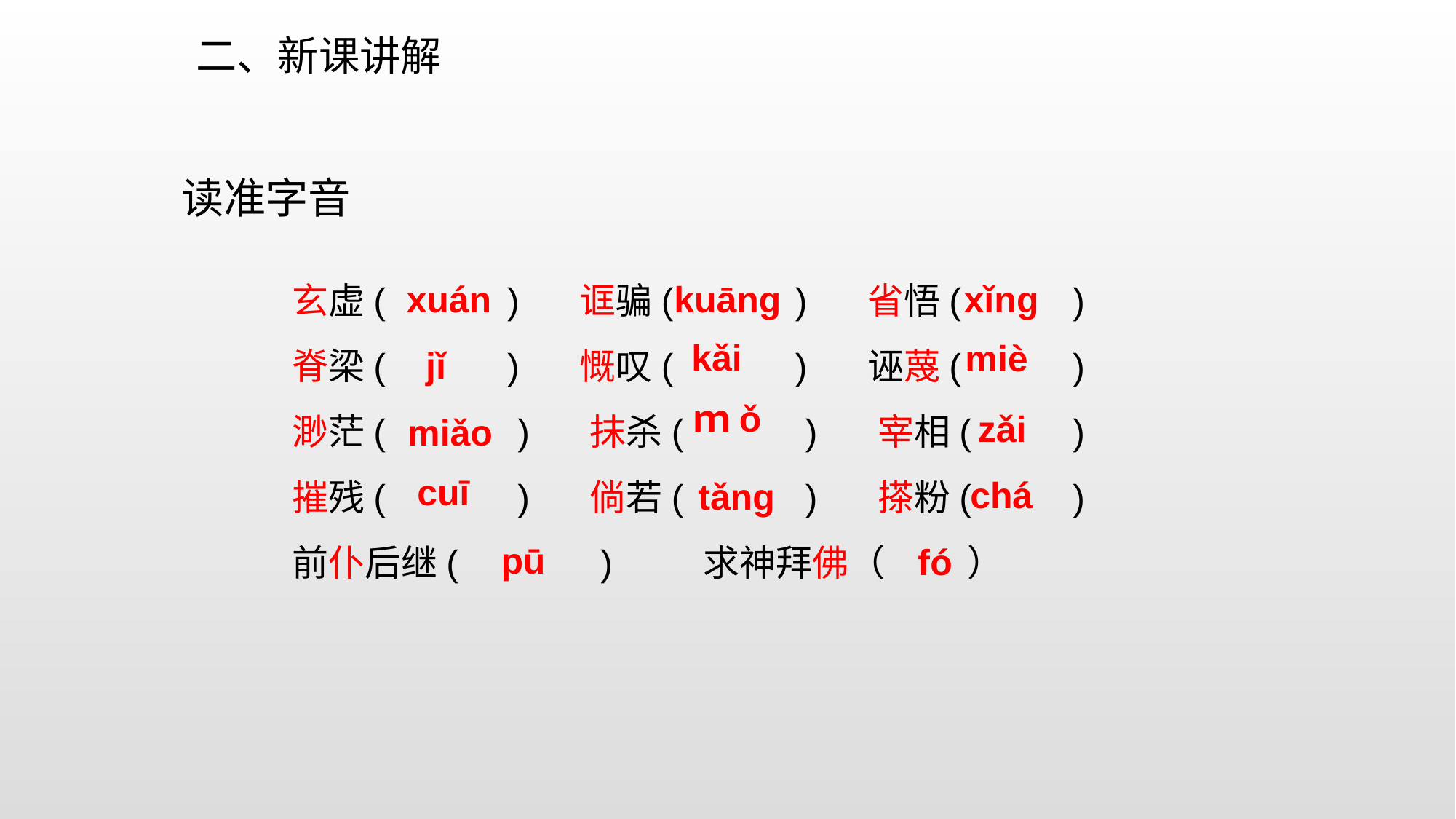

二、新课讲解

读准字音
玄虚(            )     诓骗(            )     省悟(           )
脊梁(            )     慨叹(            )     诬蔑(           )
渺茫(             )     抹杀(            )     宰相(          )
摧残(             )     倘若(            )     搽粉(          )
前仆后继(              )        求神拜佛（          ）
xuán
kuānɡ
xǐnɡ
kǎi
miè
jǐ
ｍǒ
zǎi
miǎo
cuī
chá
tǎnɡ
pū
fó